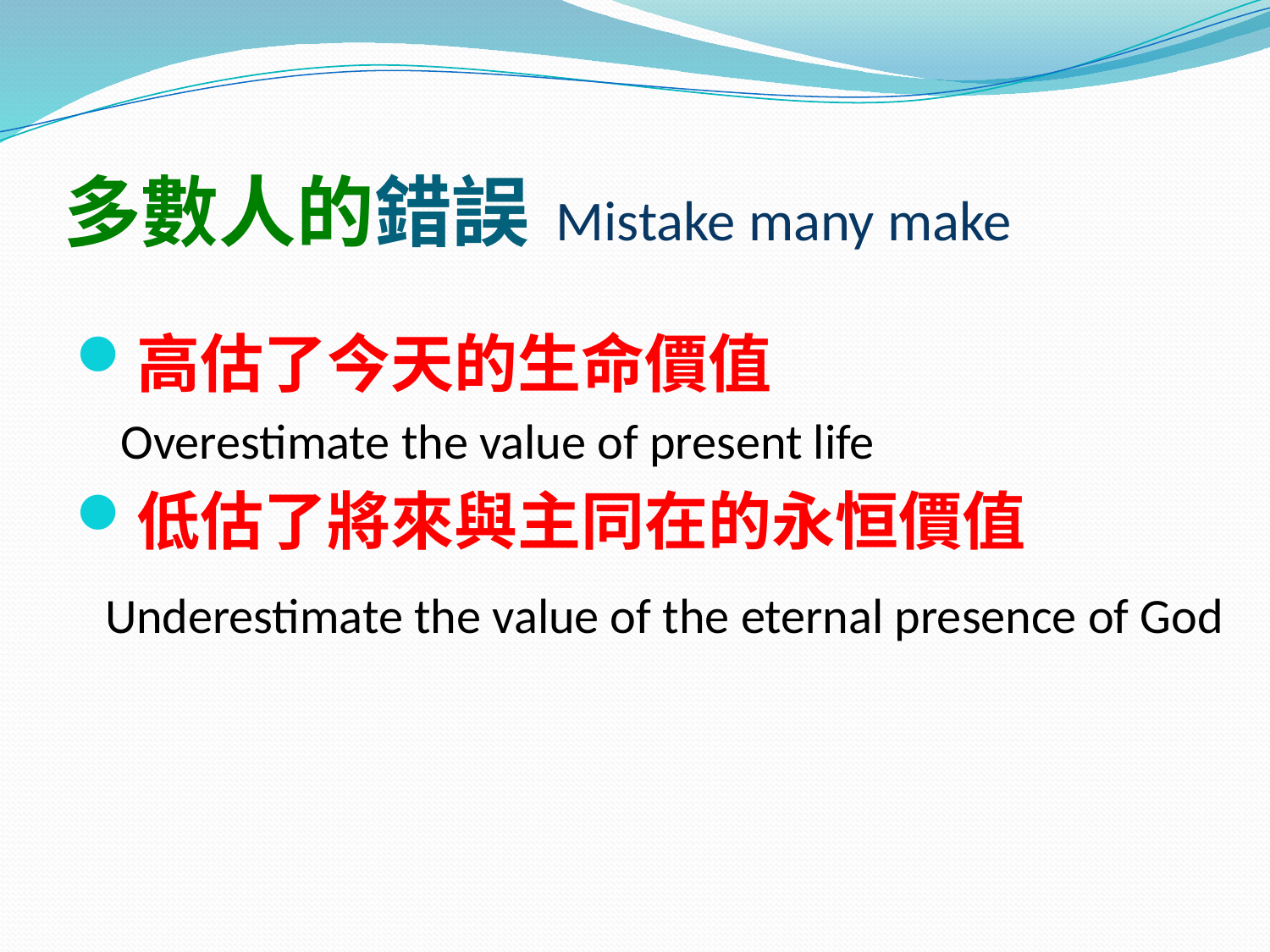

# 多數人的錯誤 Mistake many make
高估了今天的生命價值
    Overestimate the value of present life
低估了將來與主同在的永恒價值
  Underestimate the value of the eternal presence of God